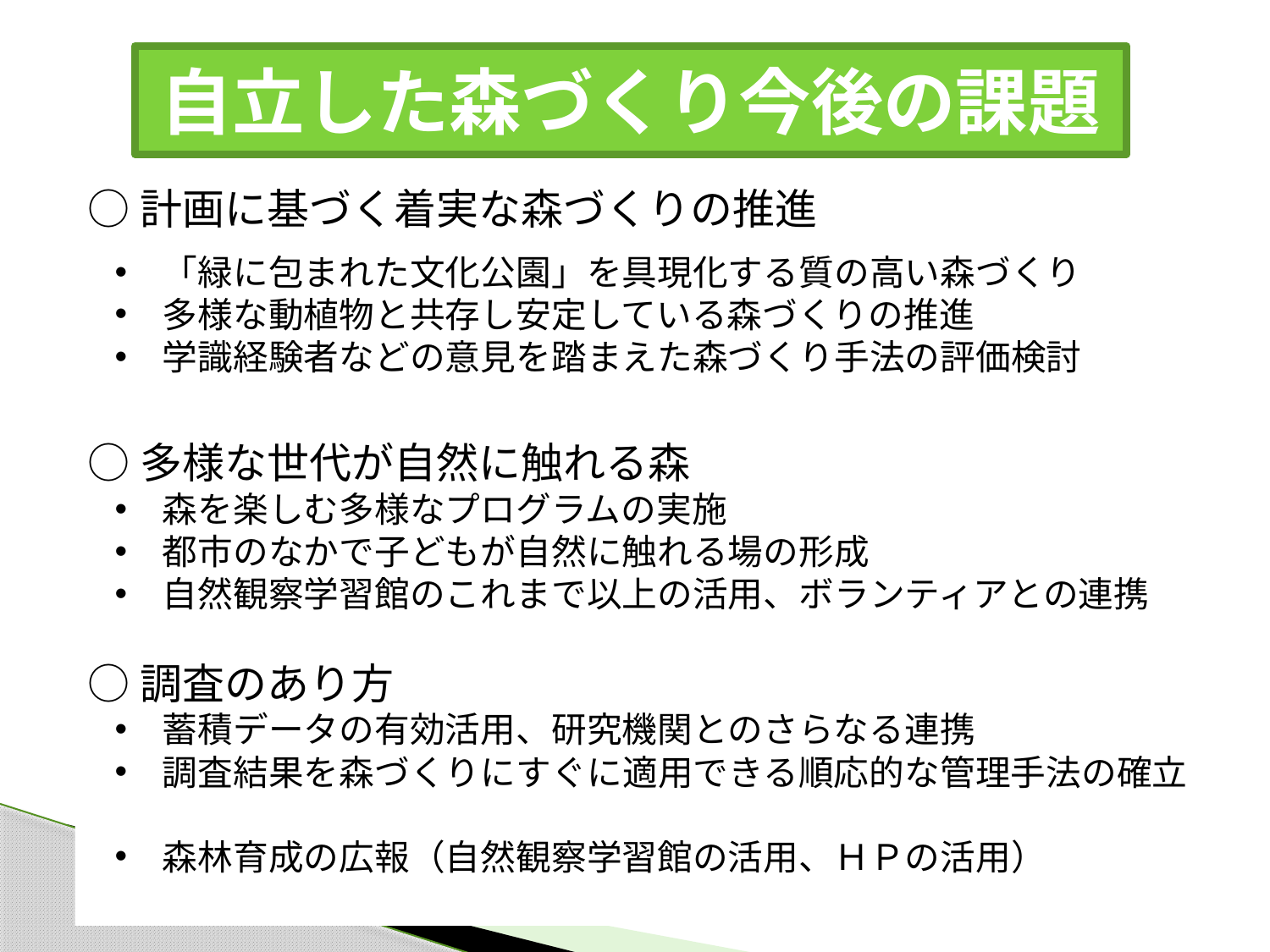

# 自立した森づくり今後の課題
○計画に基づく着実な森づくりの推進

「緑に包まれた文化公園」を具現化する質の高い森づくり
多様な動植物と共存し安定している森づくりの推進
学識経験者などの意見を踏まえた森づくり手法の評価検討

○多様な世代が自然に触れる森
森を楽しむ多様なプログラムの実施
都市のなかで子どもが自然に触れる場の形成
自然観察学習館のこれまで以上の活用、ボランティアとの連携

○調査のあり方
蓄積データの有効活用、研究機関とのさらなる連携
調査結果を森づくりにすぐに適用できる順応的な管理手法の確立
森林育成の広報（自然観察学習館の活用、ＨＰの活用）